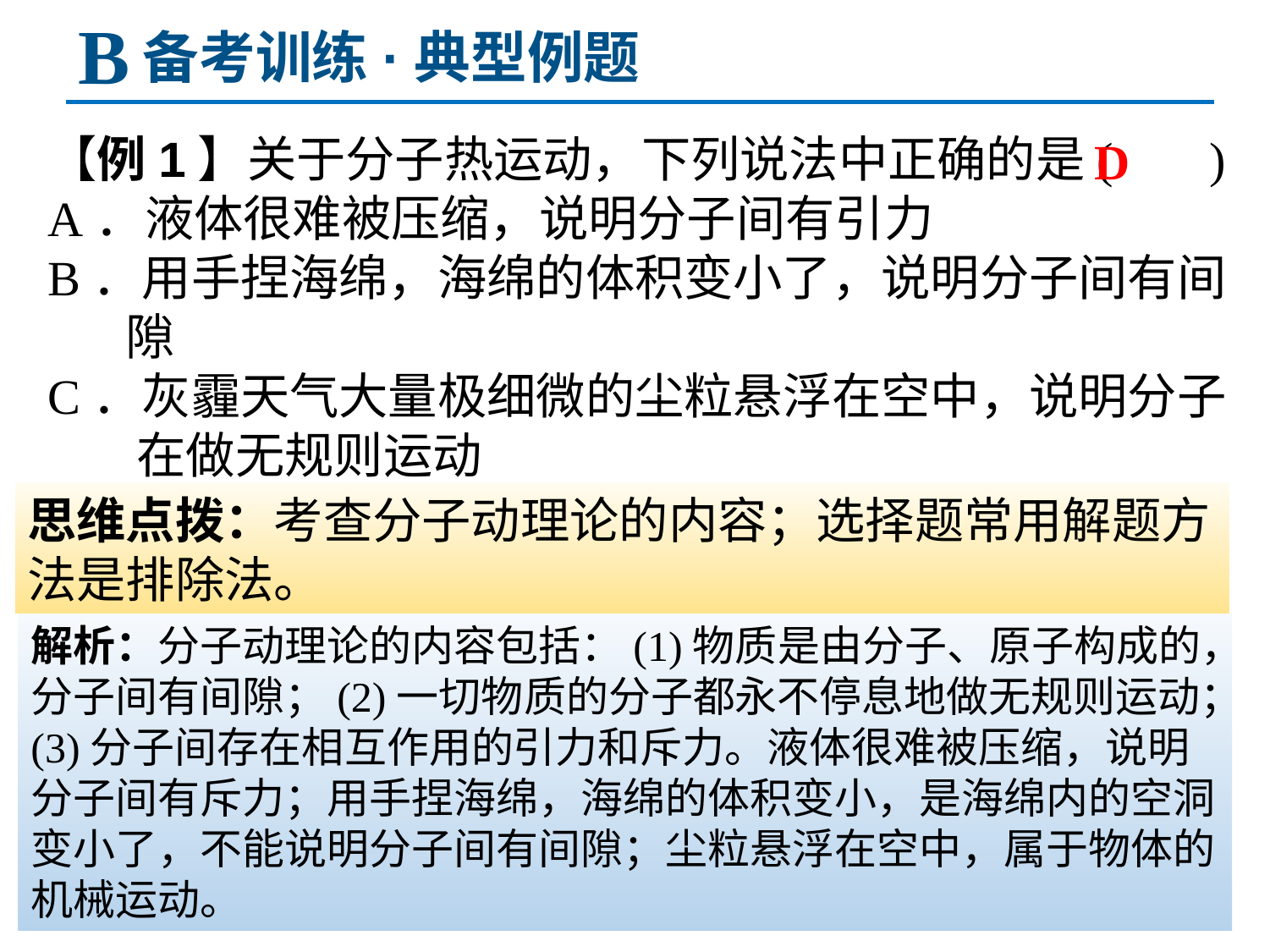

B
备考训练·典型例题
【例1】关于分子热运动，下列说法中正确的是( 　 )
A．液体很难被压缩，说明分子间有引力
B．用手捏海绵，海绵的体积变小了，说明分子间有间
      隙
C．灰霾天气大量极细微的尘粒悬浮在空中，说明分子
       在做无规则运动
D．在做墨水滴入水中的扩散实验时，我们看不到墨水
       分子在运动
D
思维点拨：考查分子动理论的内容；选择题常用解题方法是排除法。
解析：分子动理论的内容包括：(1)物质是由分子、原子构成的，分子间有间隙；(2)一切物质的分子都永不停息地做无规则运动；(3)分子间存在相互作用的引力和斥力。液体很难被压缩，说明分子间有斥力；用手捏海绵，海绵的体积变小，是海绵内的空洞变小了，不能说明分子间有间隙；尘粒悬浮在空中，属于物体的机械运动。